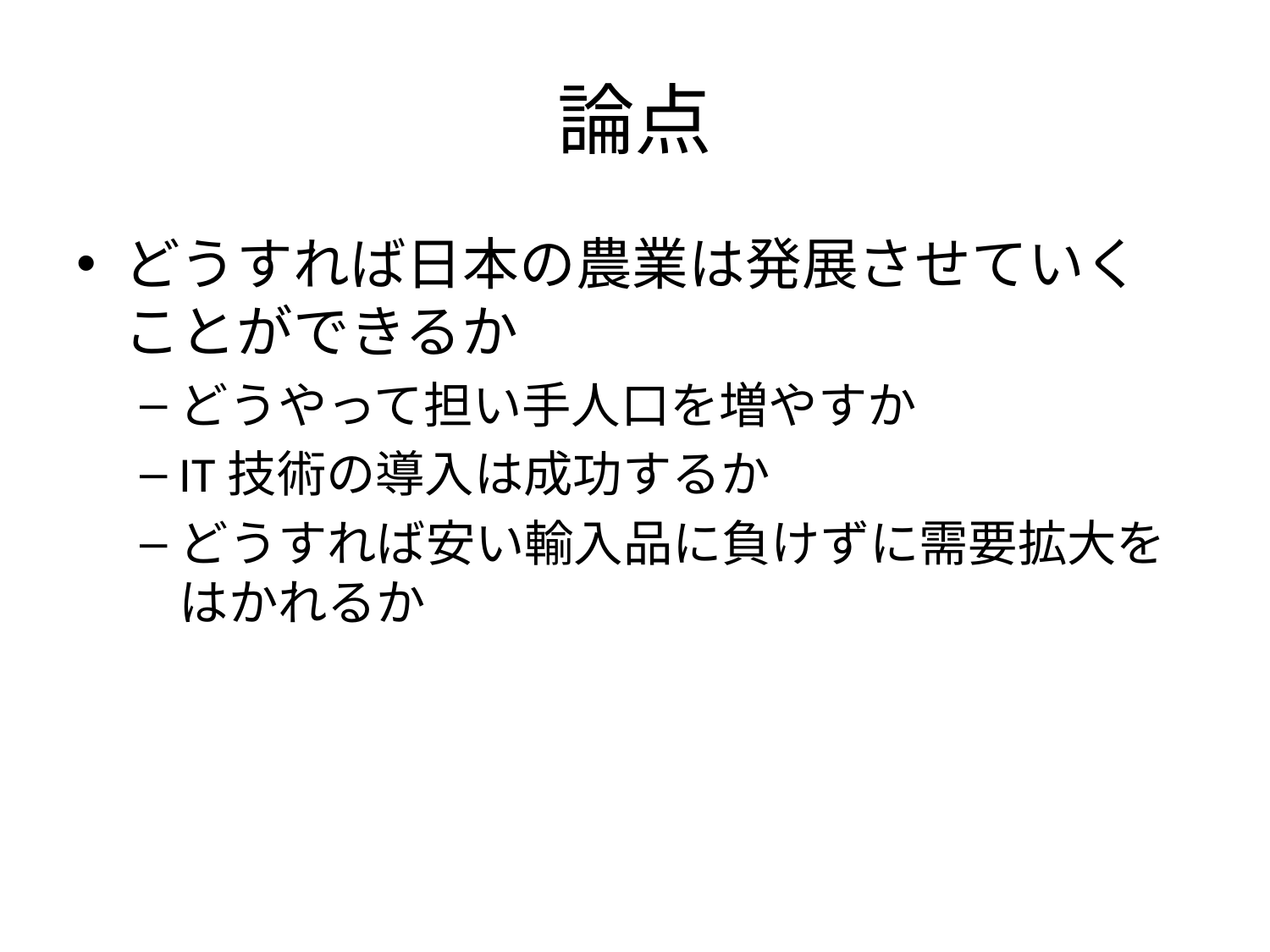

# 論点
どうすれば日本の農業は発展させていくことができるか
どうやって担い手人口を増やすか
IT技術の導入は成功するか
どうすれば安い輸入品に負けずに需要拡大をはかれるか